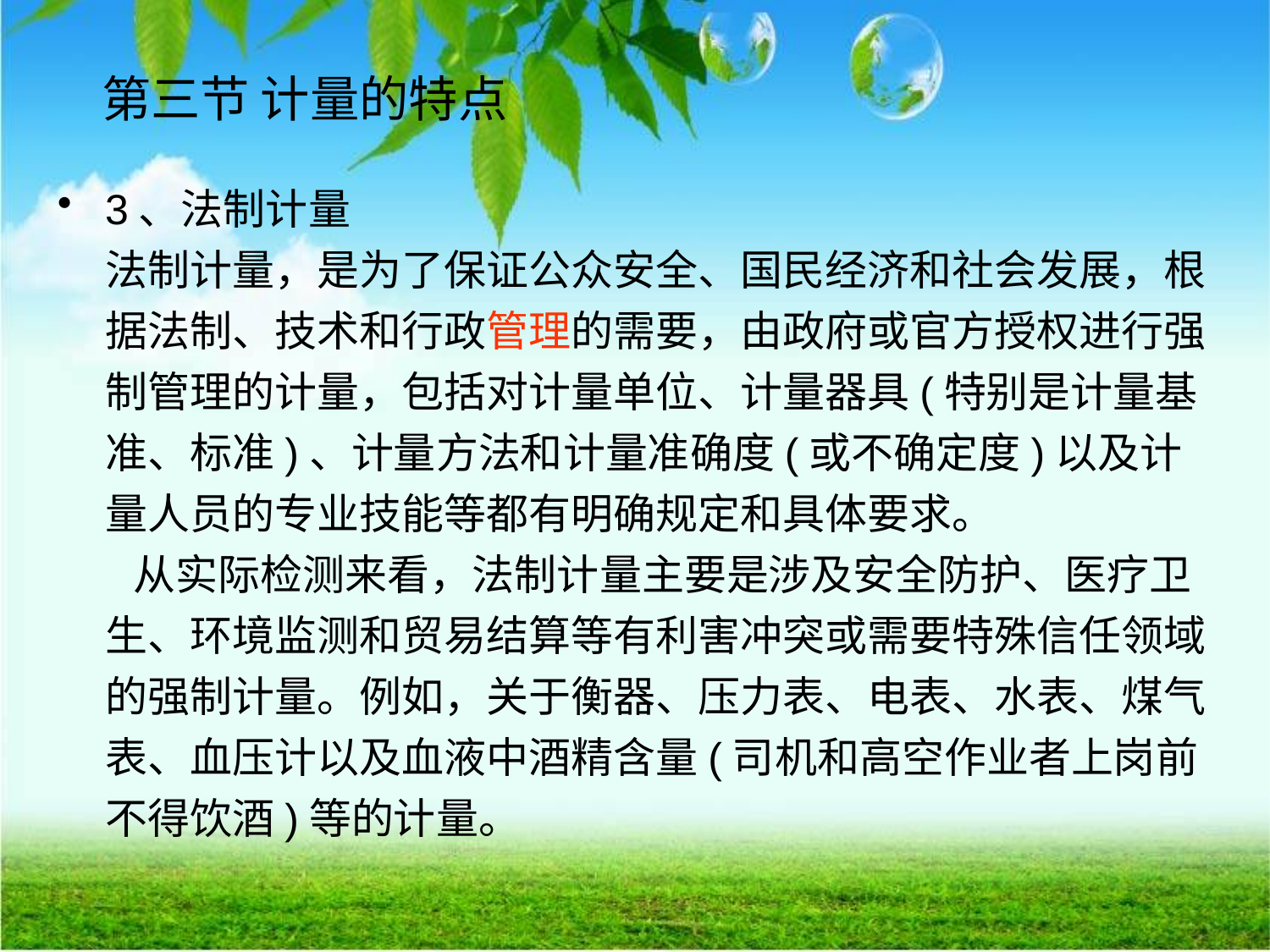

# 第三节 计量的特点
3、法制计量
法制计量，是为了保证公众安全、国民经济和社会发展，根据法制、技术和行政管理的需要，由政府或官方授权进行强制管理的计量，包括对计量单位、计量器具(特别是计量基准、标准)、计量方法和计量准确度(或不确定度)以及计量人员的专业技能等都有明确规定和具体要求。
   从实际检测来看，法制计量主要是涉及安全防护、医疗卫生、环境监测和贸易结算等有利害冲突或需要特殊信任领域的强制计量。例如，关于衡器、压力表、电表、水表、煤气表、血压计以及血液中酒精含量(司机和高空作业者上岗前不得饮酒)等的计量。